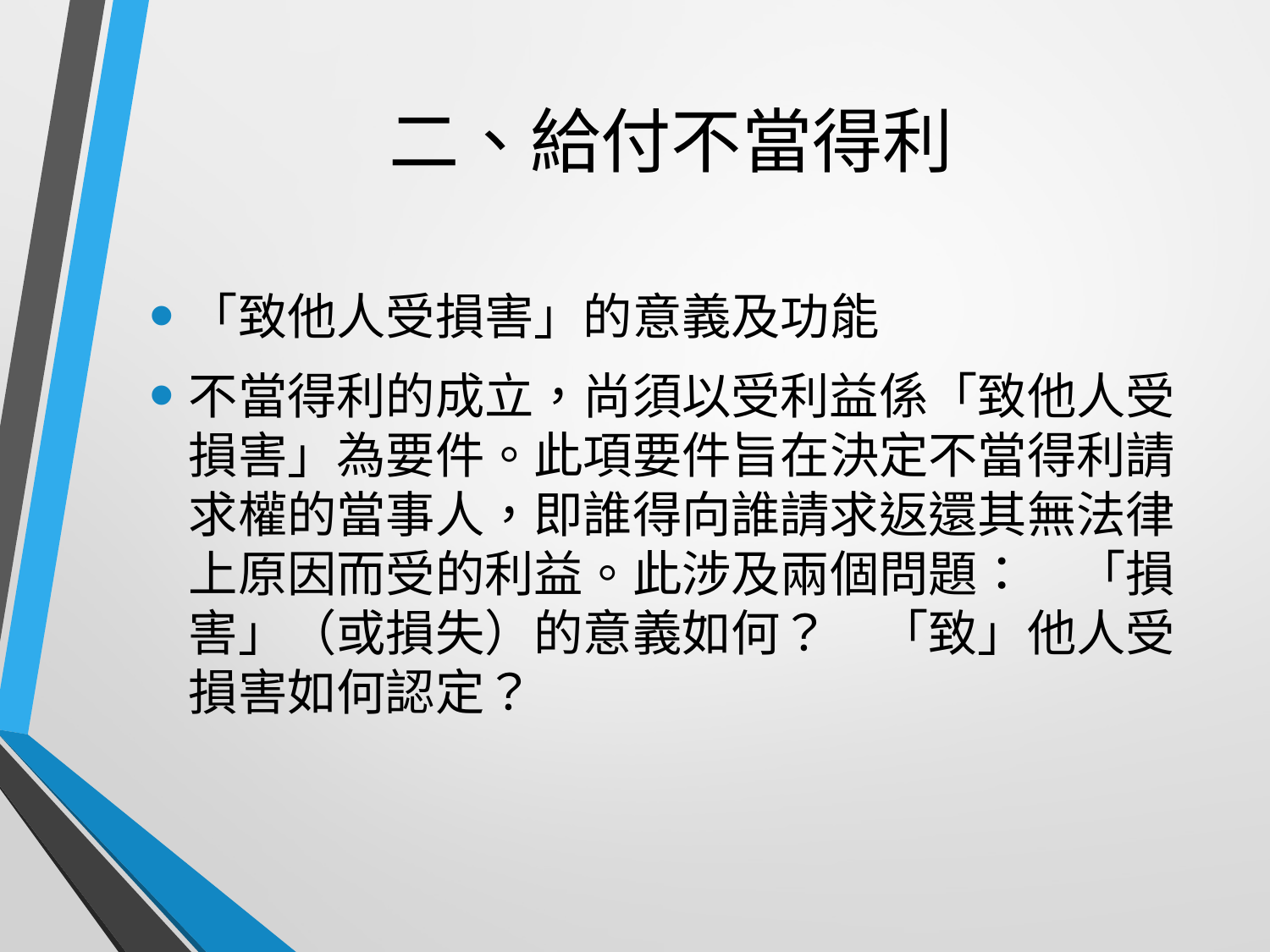

# 二、給付不當得利
「致他人受損害」的意義及功能
不當得利的成立，尚須以受利益係「致他人受損害」為要件。此項要件旨在決定不當得利請求權的當事人，即誰得向誰請求返還其無法律上原因而受的利益。此涉及兩個問題：　「損害」（或損失）的意義如何？　「致」他人受損害如何認定？